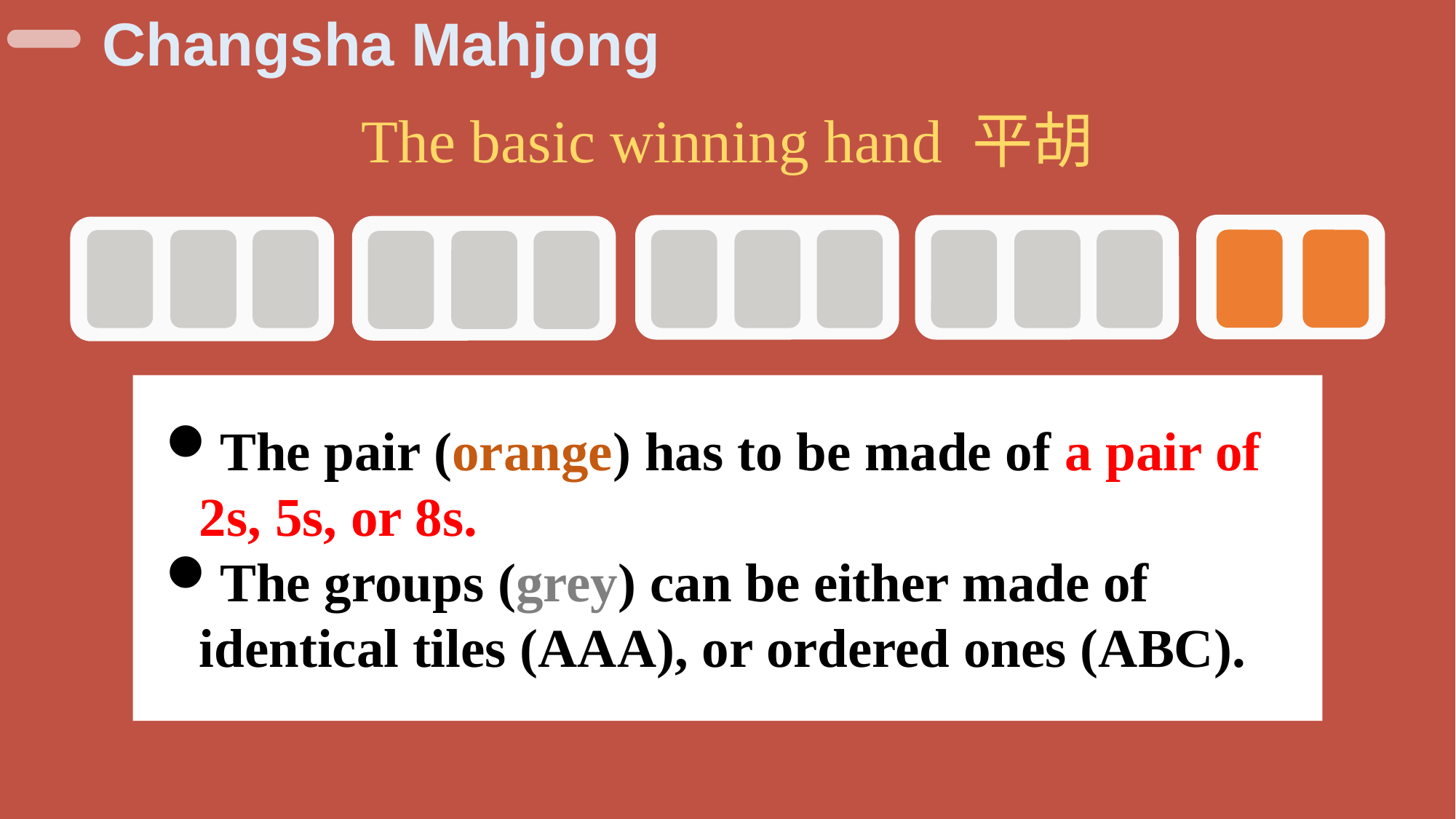

Changsha Mahjong

The basic winning hand 平胡

The pair (orange) has to be made of a pair of 2s, 5s, or 8s.
The groups (grey) can be either made of identical tiles (AAA), or ordered ones (ABC).